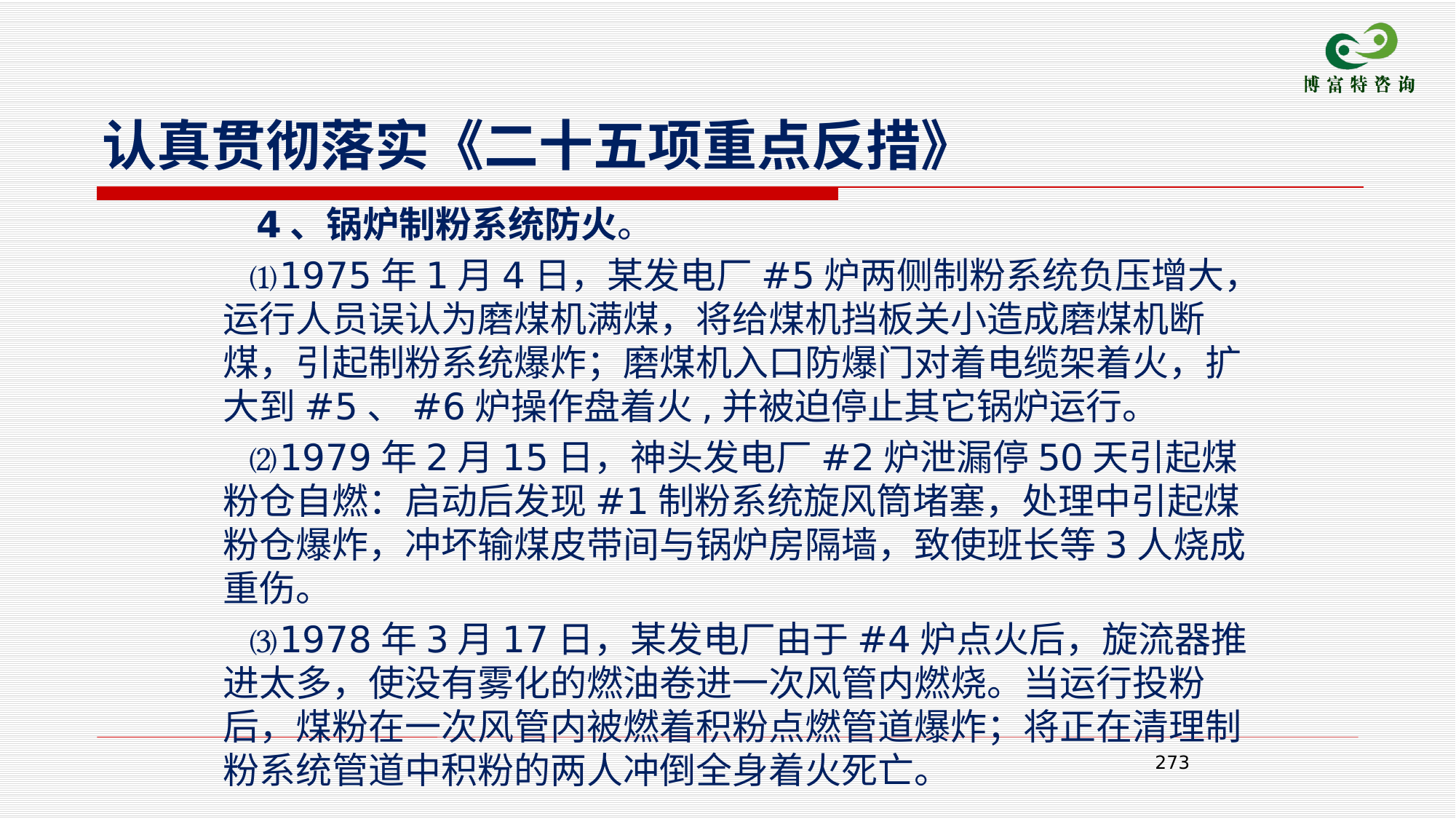

认真贯彻落实《二十五项重点反措》
       4、锅炉制粉系统防火。
       ⑴1975年1月4日，某发电厂#5炉两侧制粉系统负压增大，运行人员误认为磨煤机满煤，将给煤机挡板关小造成磨煤机断煤，引起制粉系统爆炸；磨煤机入口防爆门对着电缆架着火，扩大到#5、#6炉操作盘着火,并被迫停止其它锅炉运行。
       ⑵1979年2月15日，神头发电厂#2炉泄漏停50天引起煤粉仓自燃：启动后发现#1制粉系统旋风筒堵塞，处理中引起煤粉仓爆炸，冲坏输煤皮带间与锅炉房隔墙，致使班长等3人烧成重伤。
       ⑶1978年3月17日，某发电厂由于#4炉点火后，旋流器推进太多，使没有雾化的燃油卷进一次风管内燃烧。当运行投粉后，煤粉在一次风管内被燃着积粉点燃管道爆炸；将正在清理制粉系统管道中积粉的两人冲倒全身着火死亡。

273